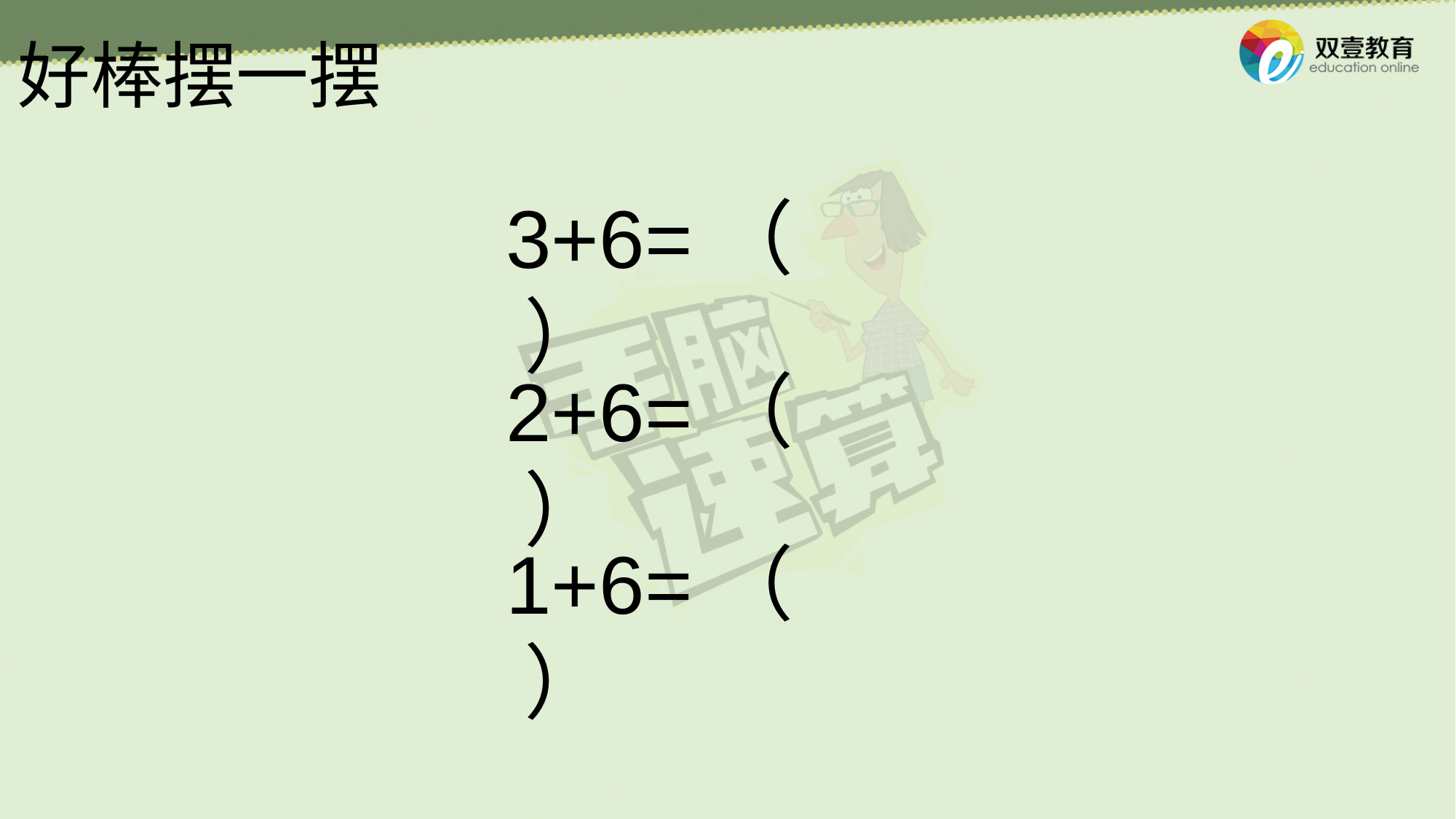

好棒摆一摆
3+6=（  ）
2+6=（  ）
1+6=（  ）